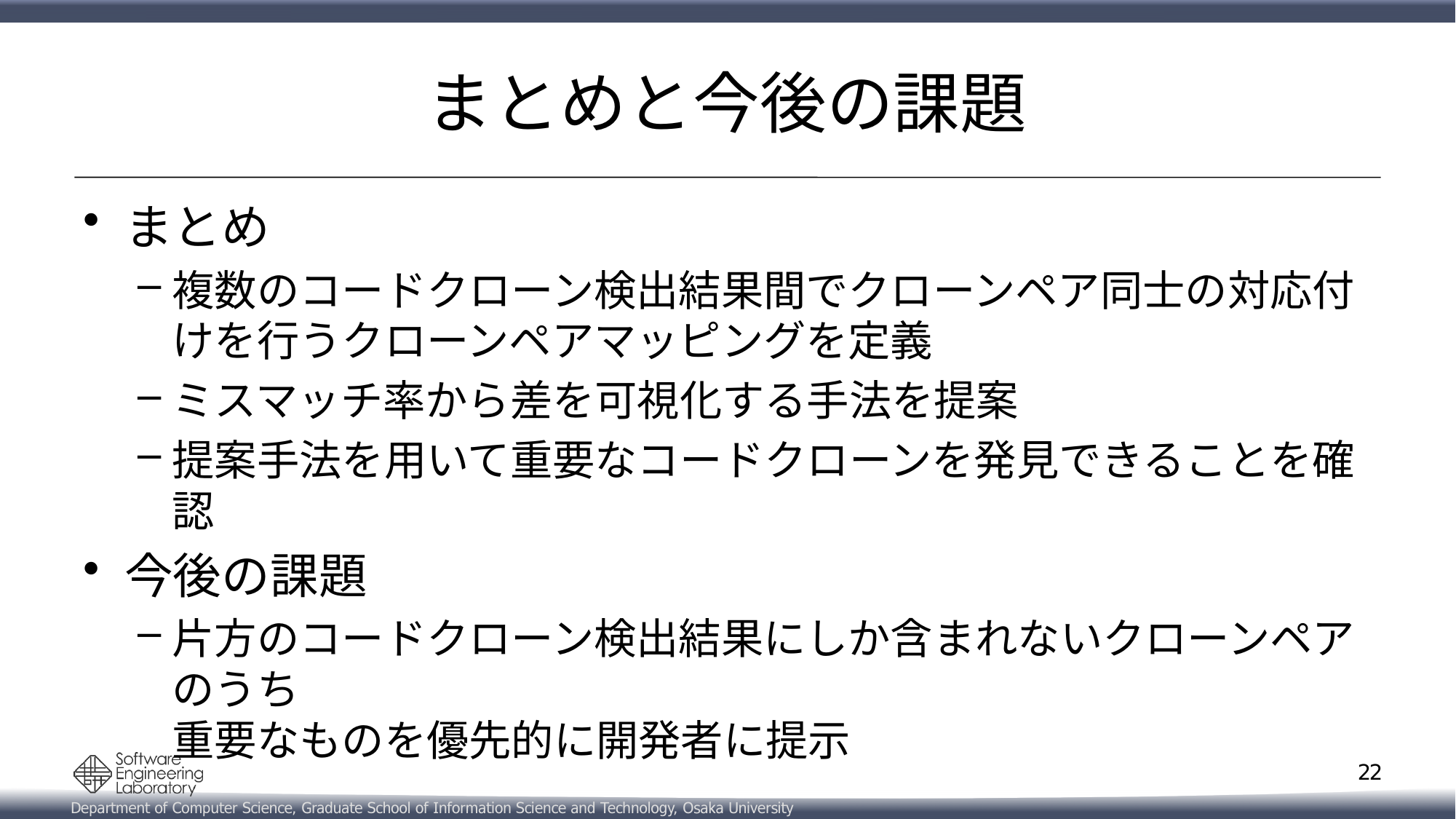

# まとめと今後の課題
まとめ
複数のコードクローン検出結果間でクローンペア同士の対応付けを行うクローンペアマッピングを定義
ミスマッチ率から差を可視化する手法を提案
提案手法を用いて重要なコードクローンを発見できることを確認
今後の課題
片方のコードクローン検出結果にしか含まれないクローンペアのうち
重要なものを優先的に開発者に提示
22